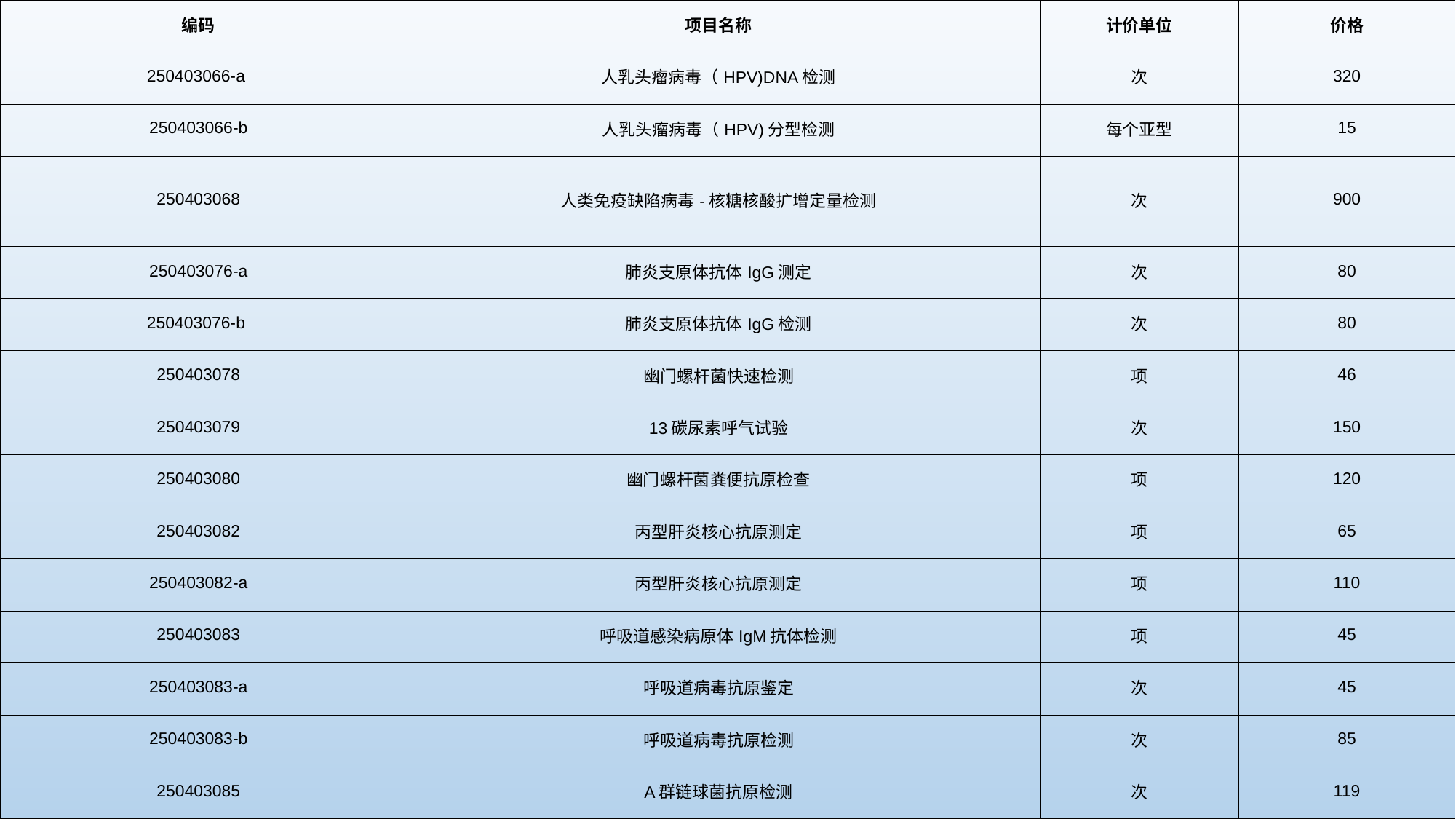

| 编码 | 项目名称 | 计价单位 | 价格 |
| --- | --- | --- | --- |
| 250403066-a | 人乳头瘤病毒（HPV)DNA检测 | 次 | 320 |
| 250403066-b | 人乳头瘤病毒（HPV)分型检测 | 每个亚型 | 15 |
| 250403068 | 人类免疫缺陷病毒-核糖核酸扩增定量检测 | 次 | 900 |
| 250403076-a | 肺炎支原体抗体IgG测定 | 次 | 80 |
| 250403076-b | 肺炎支原体抗体IgG检测 | 次 | 80 |
| 250403078 | 幽门螺杆菌快速检测 | 项 | 46 |
| 250403079 | 13碳尿素呼气试验 | 次 | 150 |
| 250403080 | 幽门螺杆菌粪便抗原检查 | 项 | 120 |
| 250403082 | 丙型肝炎核心抗原测定 | 项 | 65 |
| 250403082-a | 丙型肝炎核心抗原测定 | 项 | 110 |
| 250403083 | 呼吸道感染病原体IgM抗体检测 | 项 | 45 |
| 250403083-a | 呼吸道病毒抗原鉴定 | 次 | 45 |
| 250403083-b | 呼吸道病毒抗原检测 | 次 | 85 |
| 250403085 | A群链球菌抗原检测 | 次 | 119 |